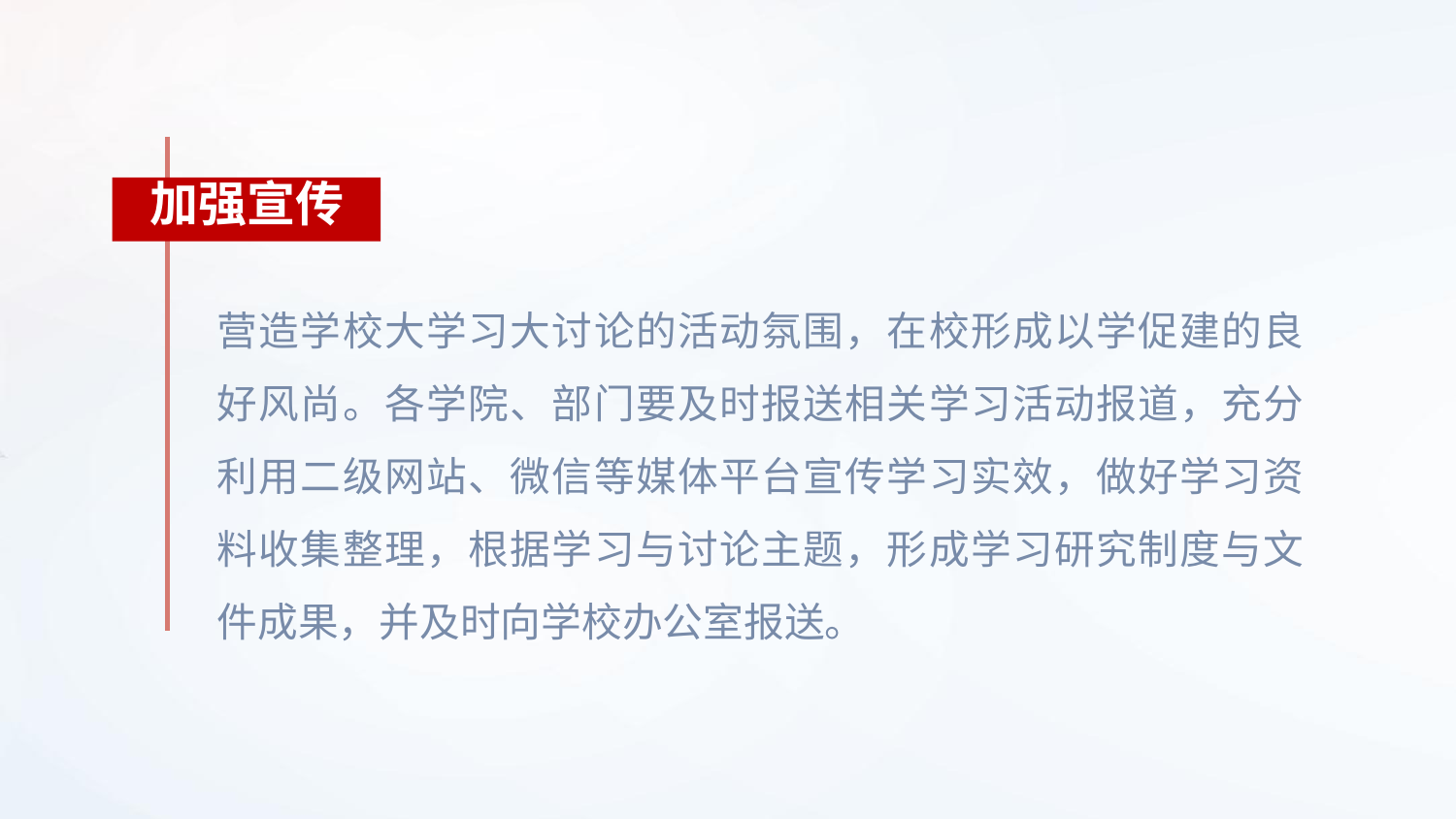

加强宣传

营造学校大学习大讨论的活动氛围，在校形成以学促建的良好风尚。各学院、部门要及时报送相关学习活动报道，充分利用二级网站、微信等媒体平台宣传学习实效，做好学习资料收集整理，根据学习与讨论主题，形成学习研究制度与文件成果，并及时向学校办公室报送。